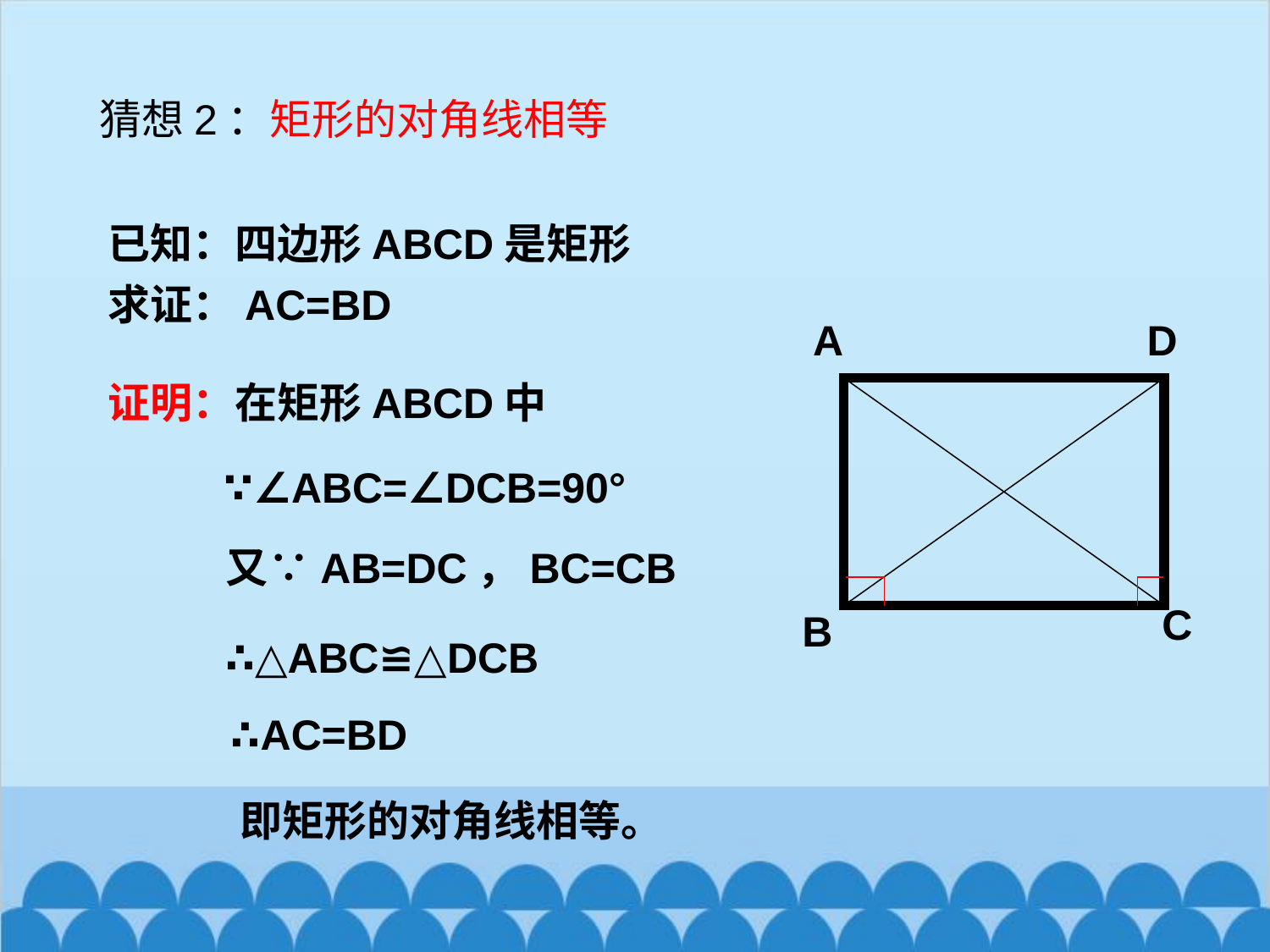

猜想2：矩形的对角线相等
已知：四边形ABCD是矩形
求证：AC=BD
A
D

C
B

证明：在矩形ABCD中
∵∠ABC=∠DCB=90°
又∵AB=DC，BC=CB
∴△ABC≌△DCB
∴AC=BD
即矩形的对角线相等。